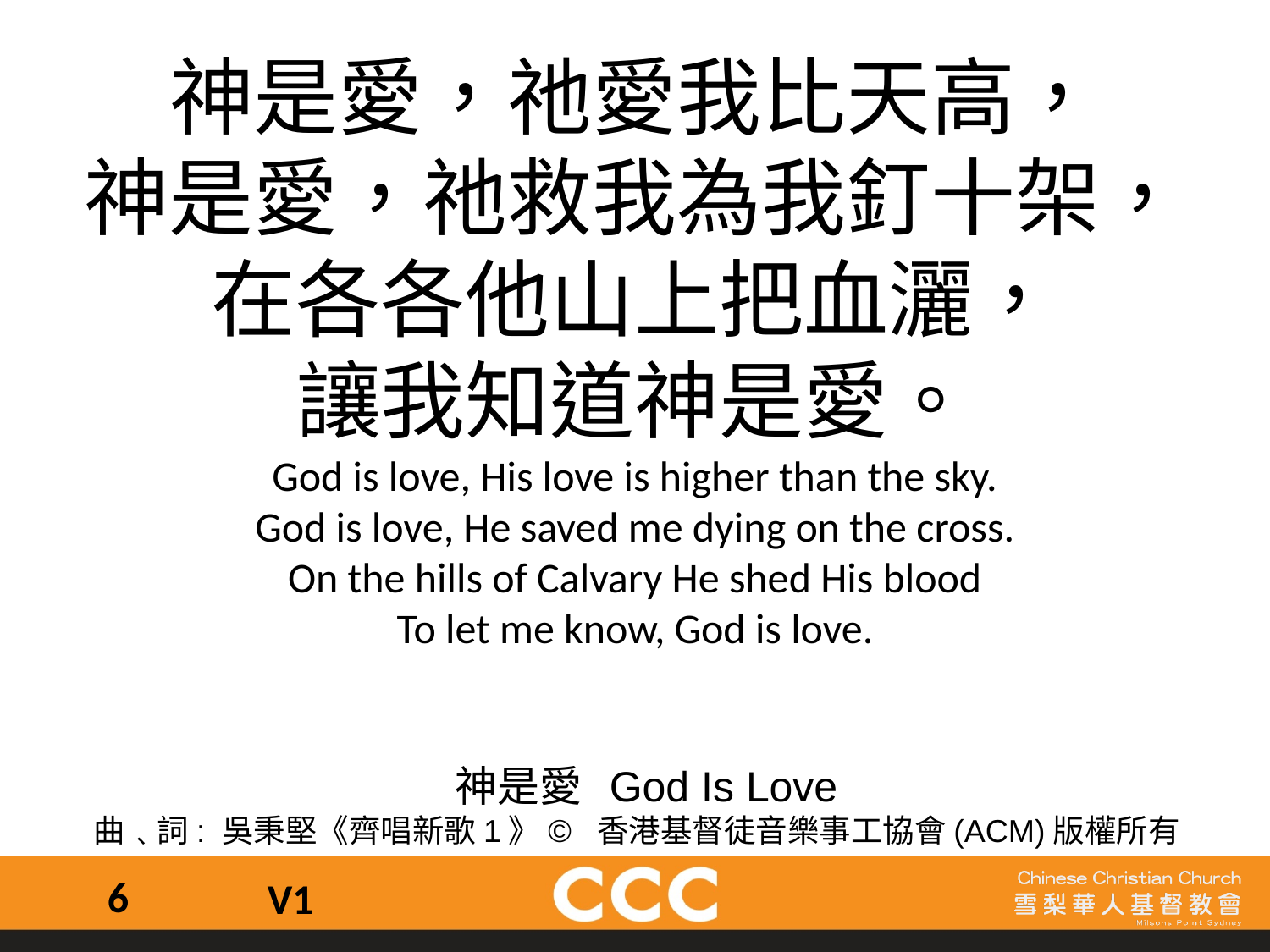

神是愛，祂愛我比天高，
神是愛，祂救我為我釘十架，
在各各他山上把血灑，
讓我知道神是愛。
God is love, His love is higher than the sky.
God is love, He saved me dying on the cross.
On the hills of Calvary He shed His blood
To let me know, God is love.
 神是愛  God Is Love
曲﹑詞: 吳秉堅《齊唱新歌1》©  香港基督徒音樂事工協會(ACM)版權所有
6
V1